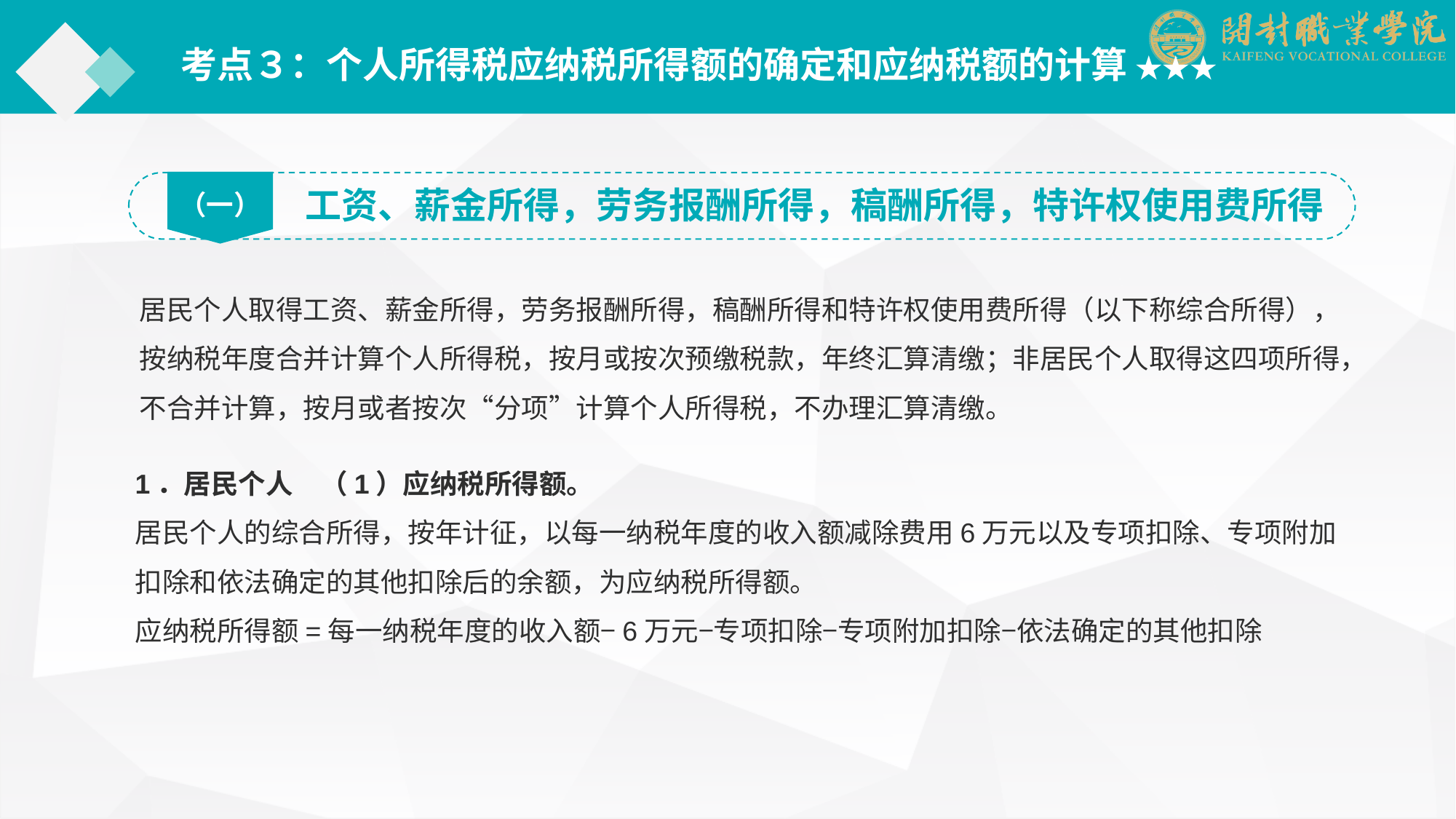

考点３：个人所得税应纳税所得额的确定和应纳税额的计算 ★★★
（一）

工资、薪金所得，劳务报酬所得，稿酬所得，特许权使用费所得
居民个人取得工资、薪金所得，劳务报酬所得，稿酬所得和特许权使用费所得（以下称综合所得），按纳税年度合并计算个人所得税，按月或按次预缴税款，年终汇算清缴；非居民个人取得这四项所得，不合并计算，按月或者按次“分项”计算个人所得税，不办理汇算清缴。
1．居民个人　（1）应纳税所得额。
居民个人的综合所得，按年计征，以每一纳税年度的收入额减除费用6万元以及专项扣除、专项附加扣除和依法确定的其他扣除后的余额，为应纳税所得额。
应纳税所得额=每一纳税年度的收入额−6万元−专项扣除−专项附加扣除−依法确定的其他扣除